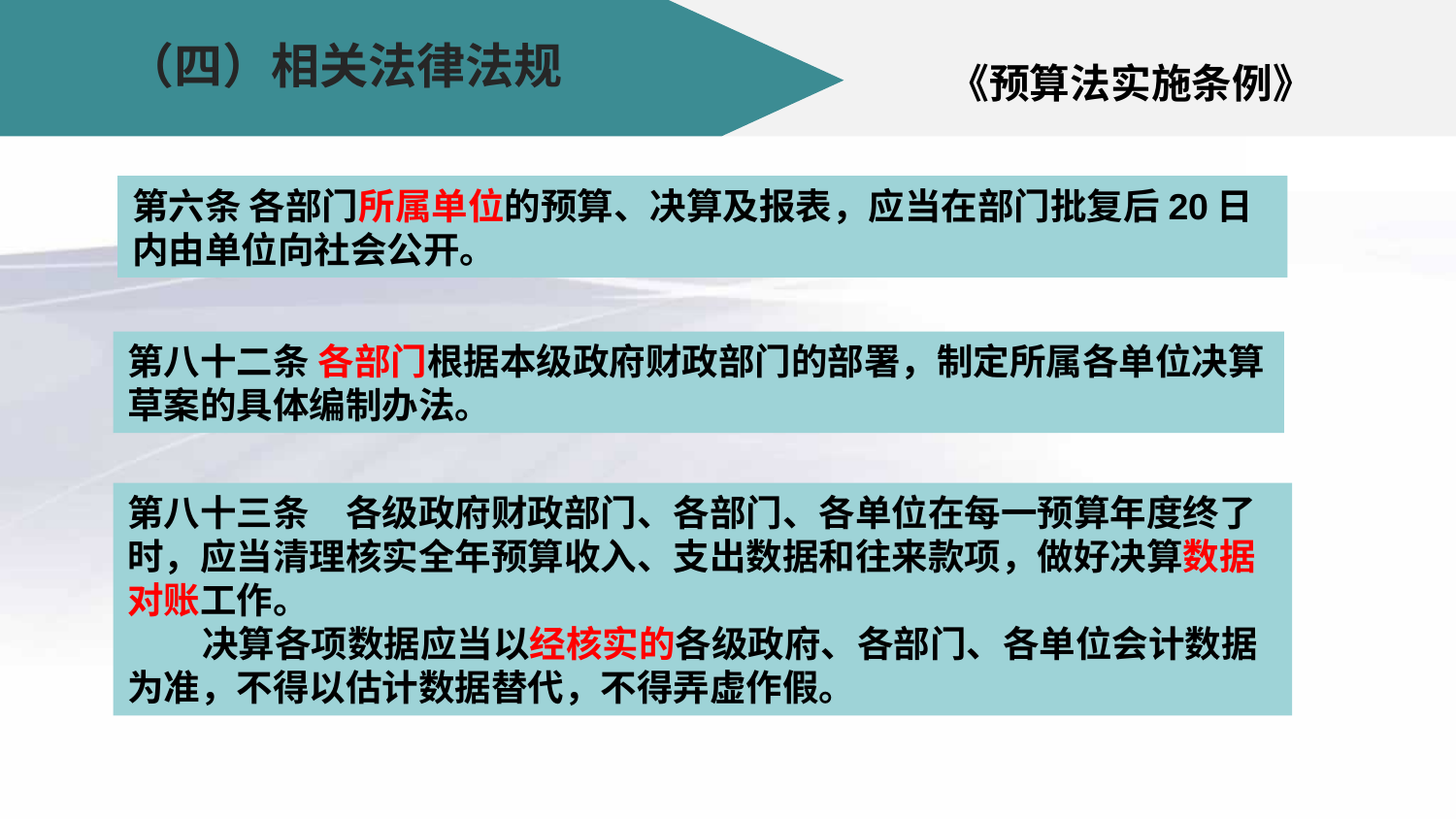

（四）相关法律法规
# 《预算法实施条例》
第六条 各部门所属单位的预算、决算及报表，应当在部门批复后20日内由单位向社会公开。
第八十二条 各部门根据本级政府财政部门的部署，制定所属各单位决算草案的具体编制办法。
第八十三条　各级政府财政部门、各部门、各单位在每一预算年度终了时，应当清理核实全年预算收入、支出数据和往来款项，做好决算数据对账工作。
        决算各项数据应当以经核实的各级政府、各部门、各单位会计数据为准，不得以估计数据替代，不得弄虚作假。